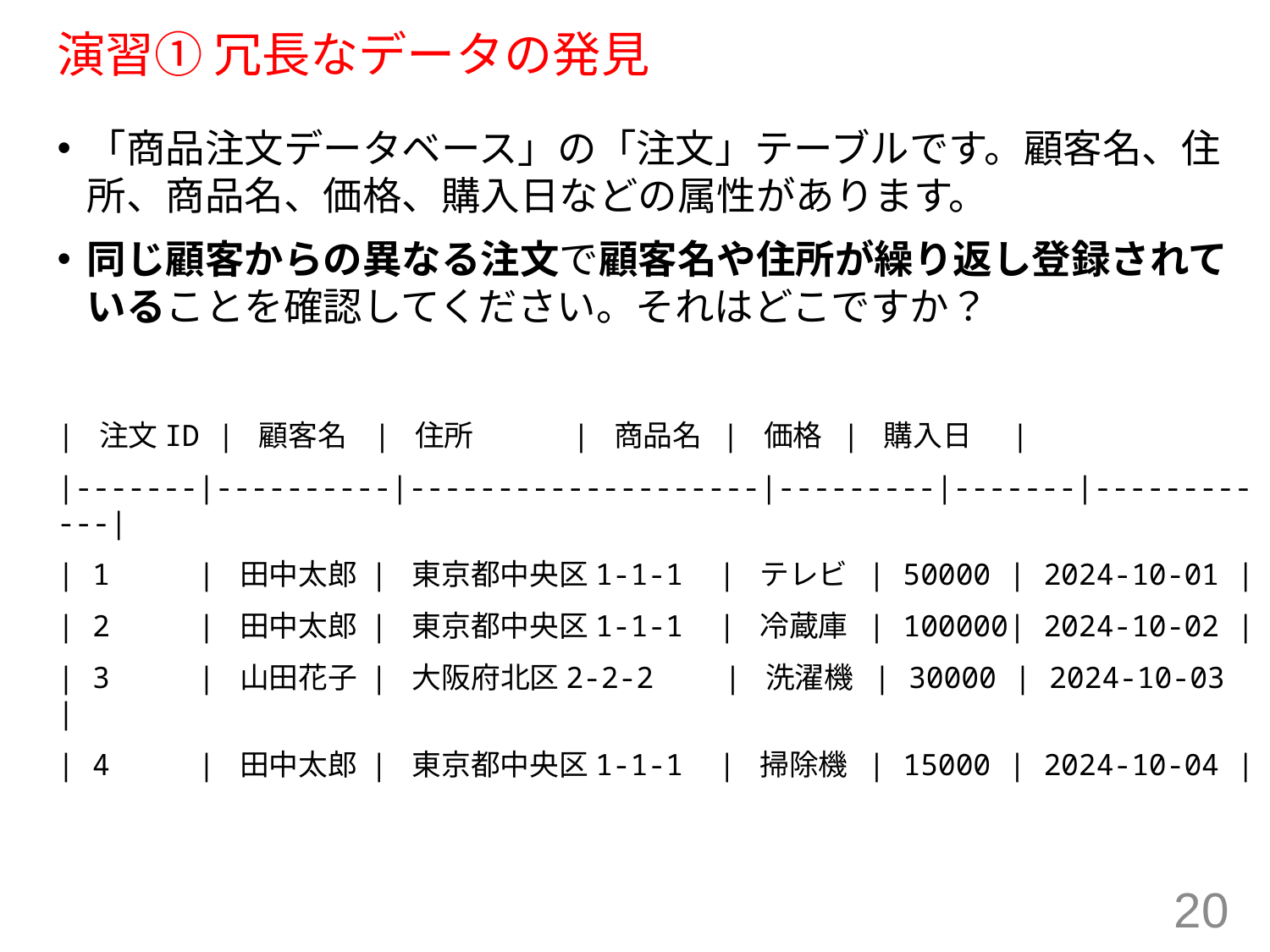

# 演習① 冗長なデータの発見
「商品注文データベース」の「注文」テーブルです。顧客名、住所、商品名、価格、購入日などの属性があります。
同じ顧客からの異なる注文で顧客名や住所が繰り返し登録されていることを確認してください。それはどこですか？

| 注文ID | 顧客名   | 住所              | 商品名  | 価格  | 購入日     |
|-------|----------|--------------------|---------|-------|------------|
| 1     | 田中太郎 | 東京都中央区1-1-1  | テレビ  | 50000 | 2024-10-01 |
| 2     | 田中太郎 | 東京都中央区1-1-1  | 冷蔵庫  | 100000| 2024-10-02 |
| 3     | 山田花子 | 大阪府北区2-2-2    | 洗濯機  | 30000 | 2024-10-03 |
| 4     | 田中太郎 | 東京都中央区1-1-1  | 掃除機  | 15000 | 2024-10-04 |

20